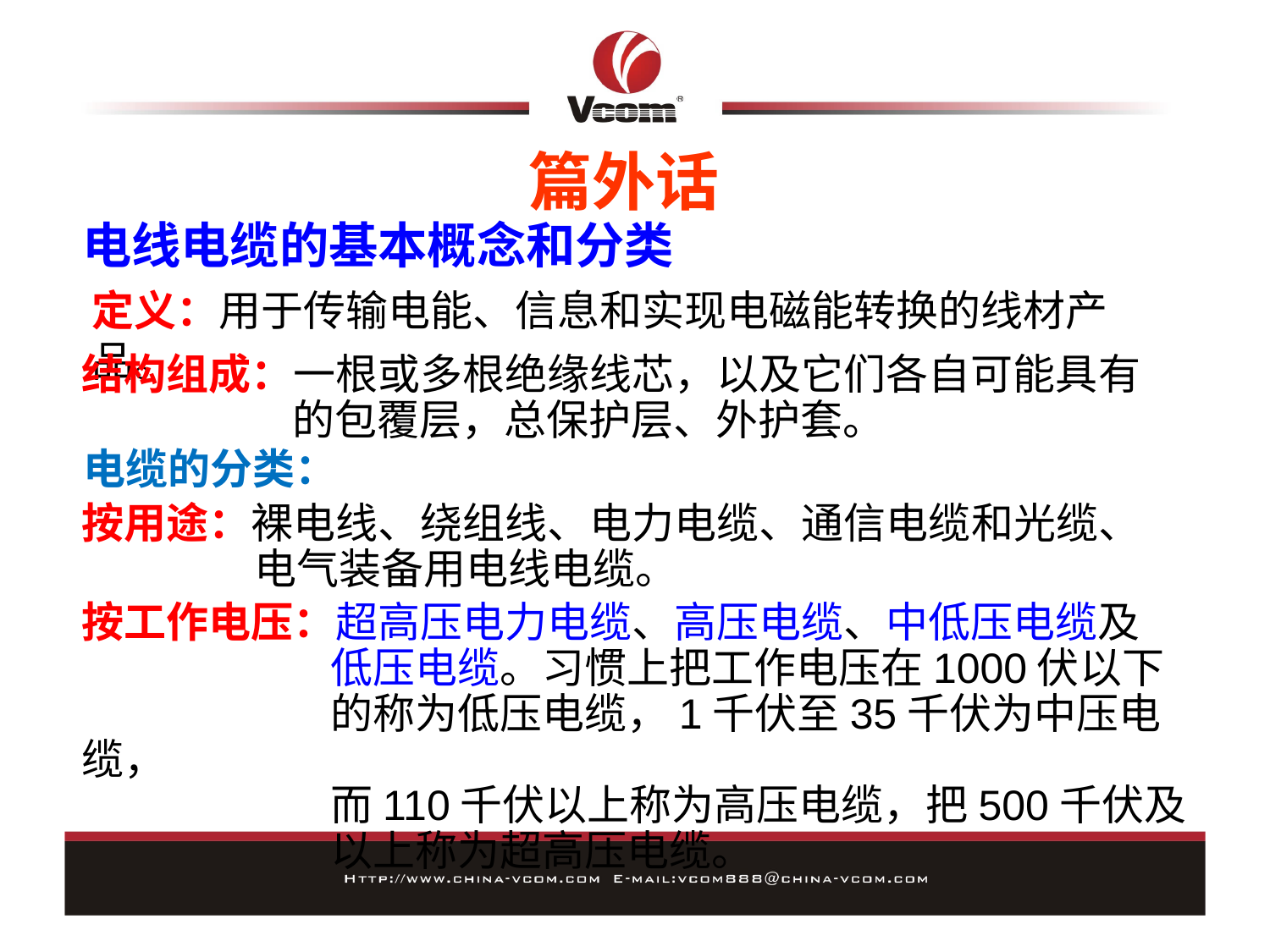

# 篇外话
电线电缆的基本概念和分类
定义：用于传输电能、信息和实现电磁能转换的线材产品。
结构组成：一根或多根绝缘线芯，以及它们各自可能具有
                     的包覆层，总保护层、外护套。
电缆的分类：
按用途：裸电线、绕组线、电力电缆、通信电缆和光缆、
                 电气装备用电线电缆。
按工作电压：超高压电力电缆、高压电缆、中低压电缆及
                         低压电缆。习惯上把工作电压在1000伏以下
                         的称为低压电缆，1千伏至35千伏为中压电缆，
                         而110千伏以上称为高压电缆，把500千伏及
                         以上称为超高压电缆。